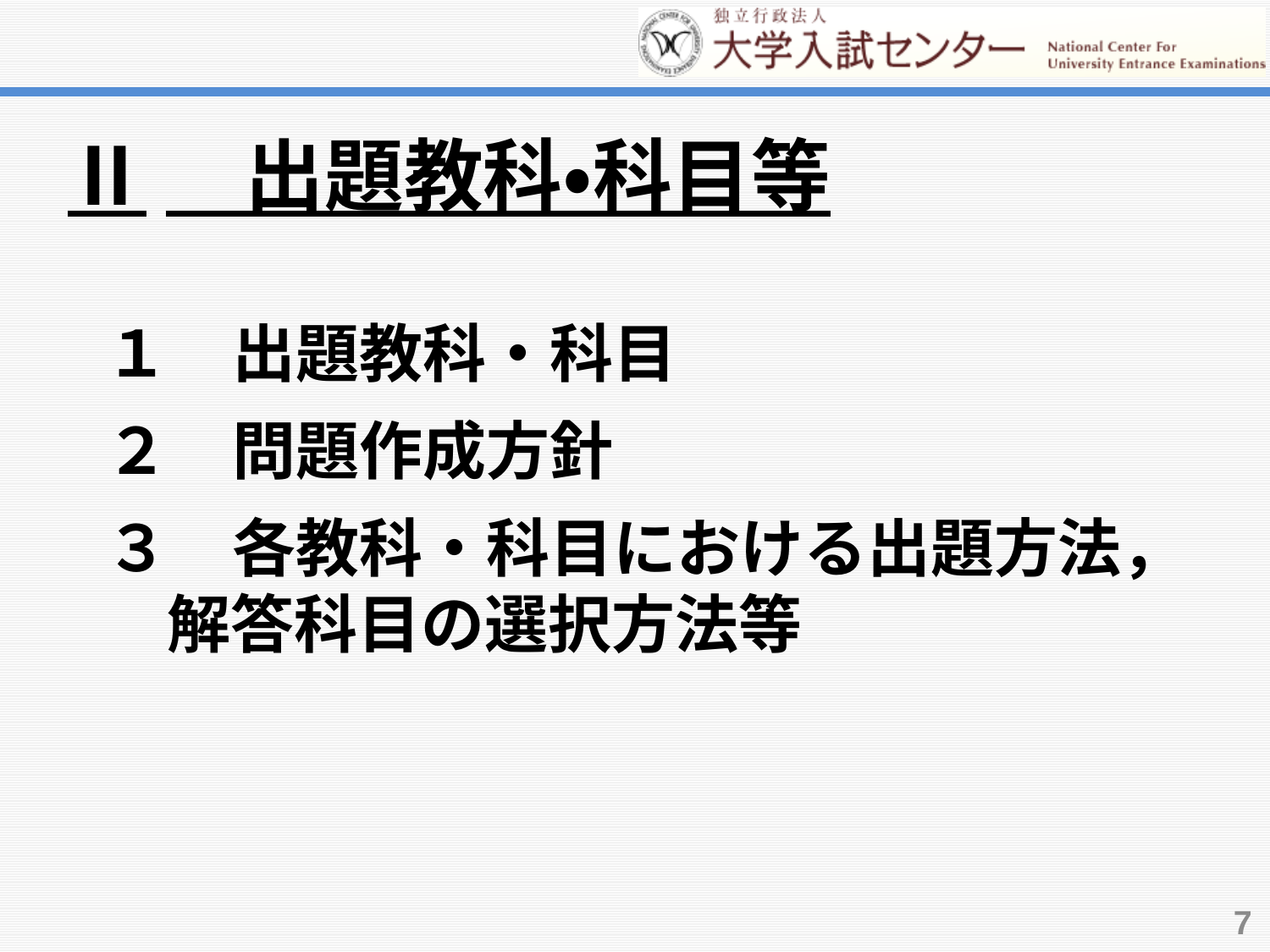

Ⅱ　出題教科・科目等

１　出題教科・科目
２　問題作成方針
３　各教科・科目における出題方法，解答科目の選択方法等

7